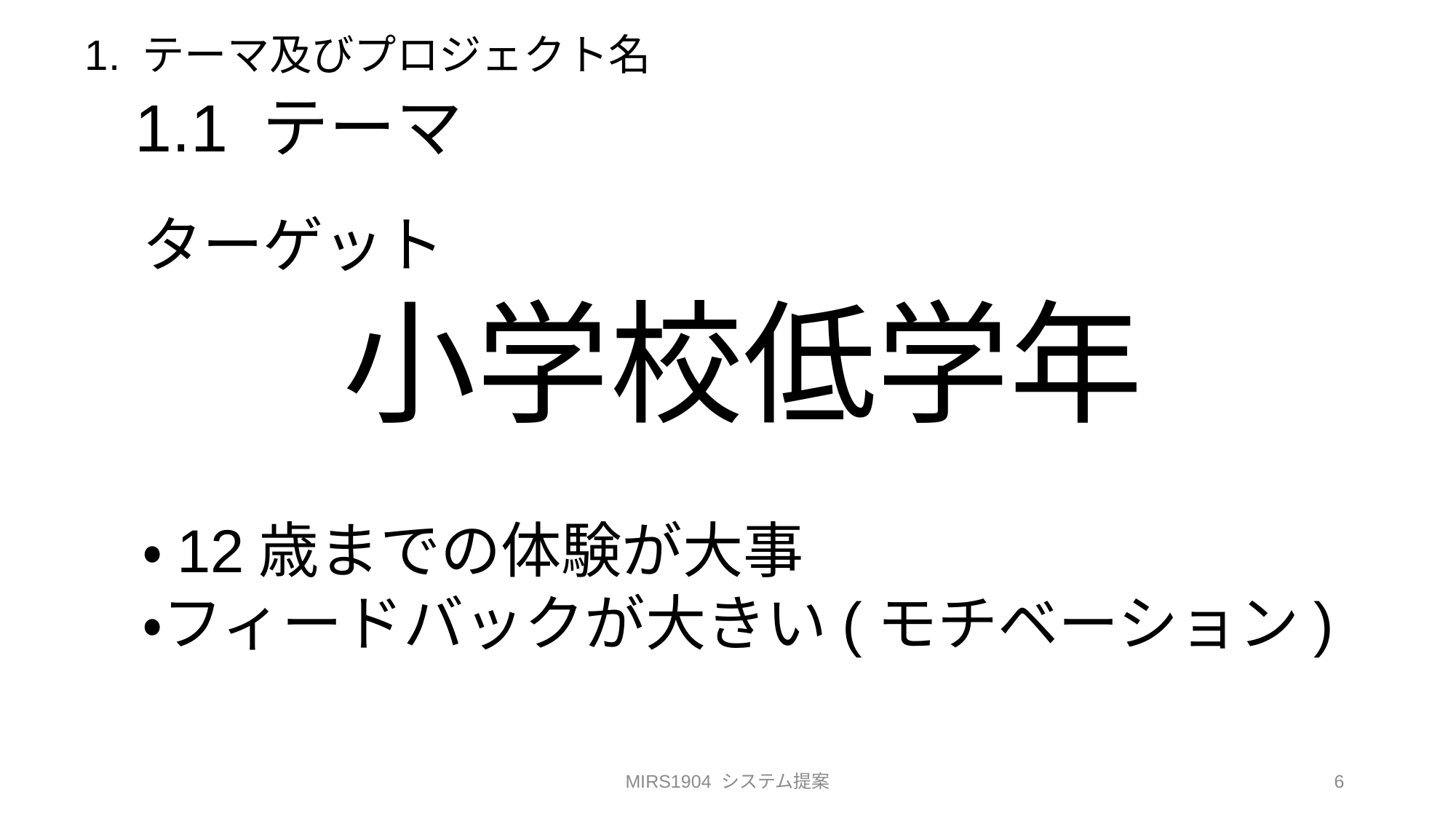

# 1. テーマ及びプロジェクト名
1.1 テーマ
ターゲット
小学校低学年

・12歳までの体験が大事
・フィードバックが大きい(モチベーション)
MIRS1904 システム提案
6